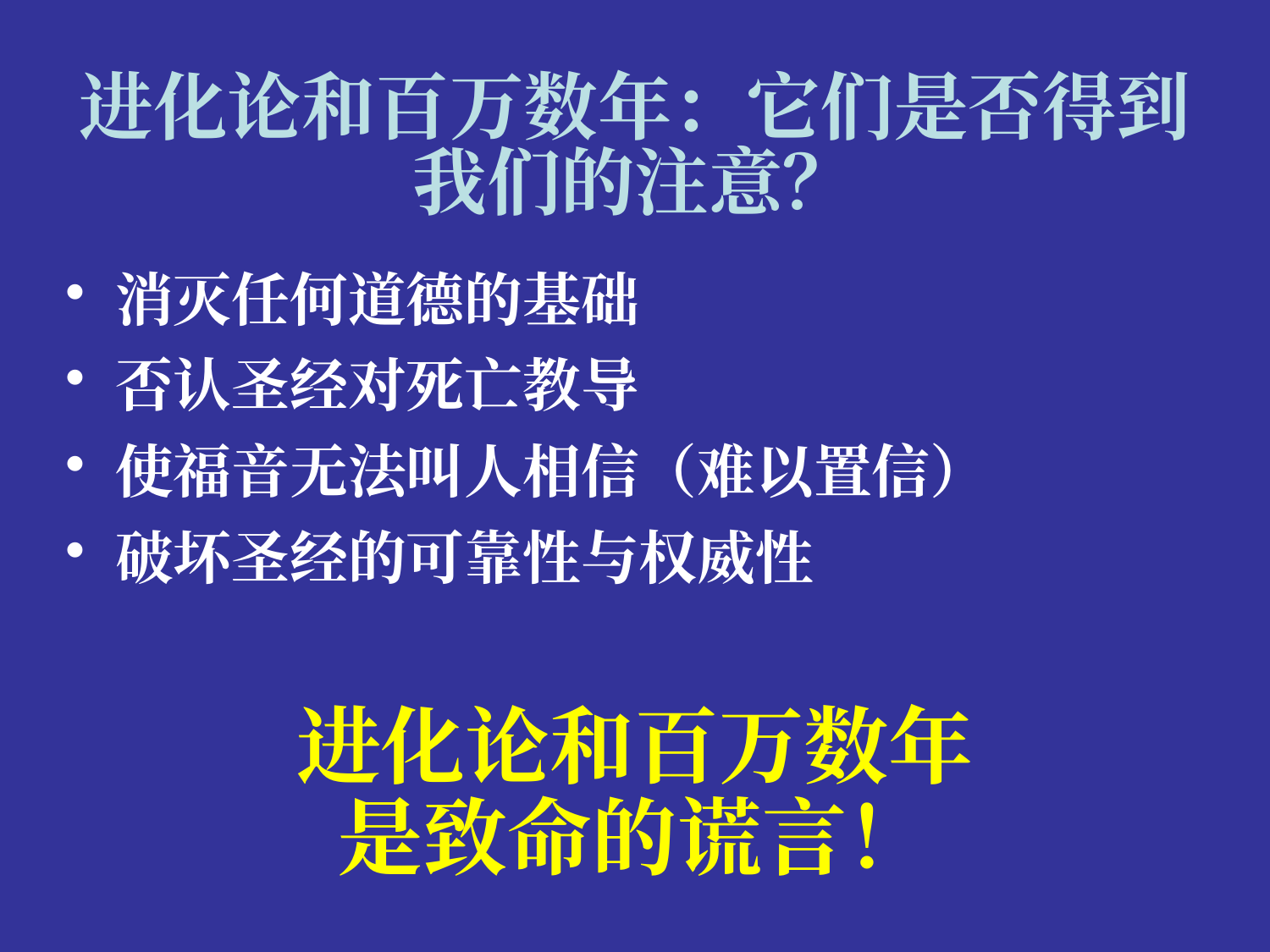

# 进化论和百万数年：它们是否得到我们的注意？
消灭任何道德的基础
否认圣经对死亡教导
使福音无法叫人相信（难以置信）
破坏圣经的可靠性与权威性
进化论和百万数年
是致命的谎言！